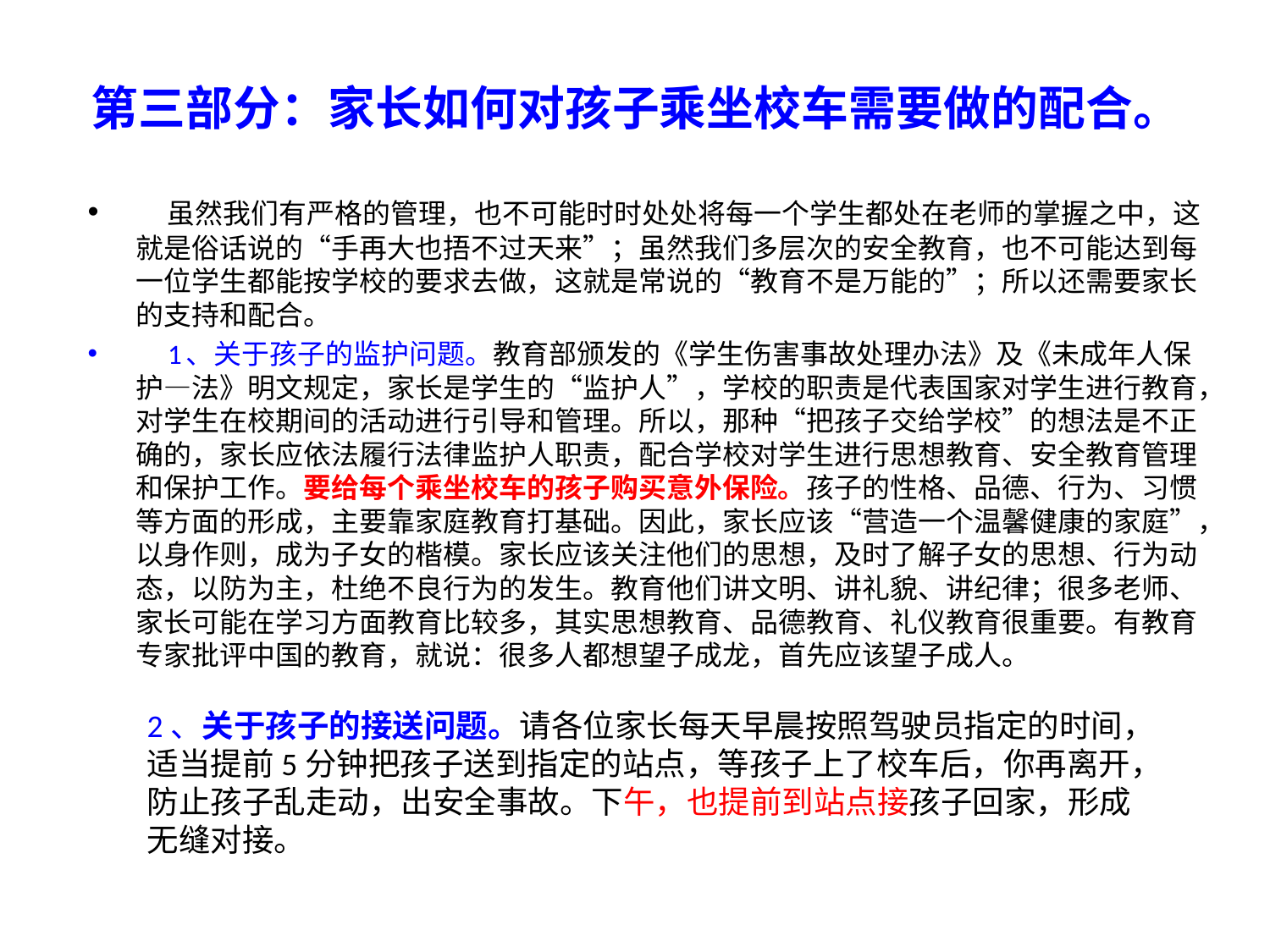

# 第三部分：家长如何对孩子乘坐校车需要做的配合。
　虽然我们有严格的管理，也不可能时时处处将每一个学生都处在老师的掌握之中，这就是俗话说的“手再大也捂不过天来”；虽然我们多层次的安全教育，也不可能达到每一位学生都能按学校的要求去做，这就是常说的“教育不是万能的”；所以还需要家长的支持和配合。
     1、关于孩子的监护问题。教育部颁发的《学生伤害事故处理办法》及《未成年人保护—法》明文规定，家长是学生的“监护人”，学校的职责是代表国家对学生进行教育，对学生在校期间的活动进行引导和管理。所以，那种“把孩子交给学校”的想法是不正确的，家长应依法履行法律监护人职责，配合学校对学生进行思想教育、安全教育管理和保护工作。要给每个乘坐校车的孩子购买意外保险。孩子的性格、品德、行为、习惯等方面的形成，主要靠家庭教育打基础。因此，家长应该“营造一个温馨健康的家庭”，以身作则，成为子女的楷模。家长应该关注他们的思想，及时了解子女的思想、行为动态，以防为主，杜绝不良行为的发生。教育他们讲文明、讲礼貌、讲纪律；很多老师、家长可能在学习方面教育比较多，其实思想教育、品德教育、礼仪教育很重要。有教育专家批评中国的教育，就说：很多人都想望子成龙，首先应该望子成人。

2、关于孩子的接送问题。请各位家长每天早晨按照驾驶员指定的时间，适当提前5分钟把孩子送到指定的站点，等孩子上了校车后，你再离开，防止孩子乱走动，出安全事故。下午，也提前到站点接孩子回家，形成无缝对接。